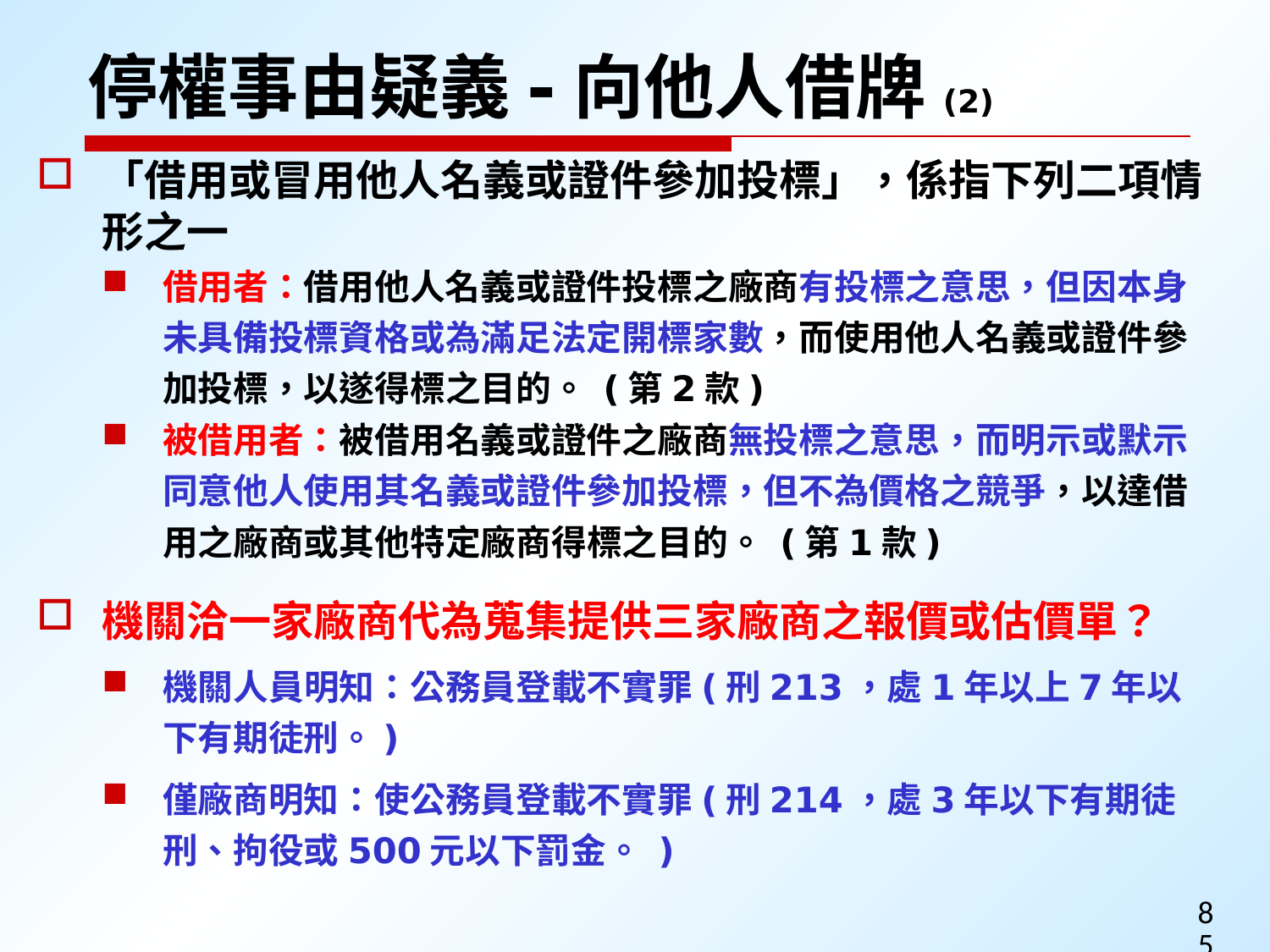

停權事由疑義-向他人借牌(2)
「借用或冒用他人名義或證件參加投標」，係指下列二項情形之一
借用者：借用他人名義或證件投標之廠商有投標之意思，但因本身未具備投標資格或為滿足法定開標家數，而使用他人名義或證件參加投標，以遂得標之目的。 (第2款)
被借用者：被借用名義或證件之廠商無投標之意思，而明示或默示同意他人使用其名義或證件參加投標，但不為價格之競爭，以達借用之廠商或其他特定廠商得標之目的。 (第1款)
機關洽一家廠商代為蒐集提供三家廠商之報價或估價單？
機關人員明知：公務員登載不實罪(刑213，處1年以上7年以下有期徒刑。)
僅廠商明知：使公務員登載不實罪(刑214，處3年以下有期徒刑、拘役或500元以下罰金。 )